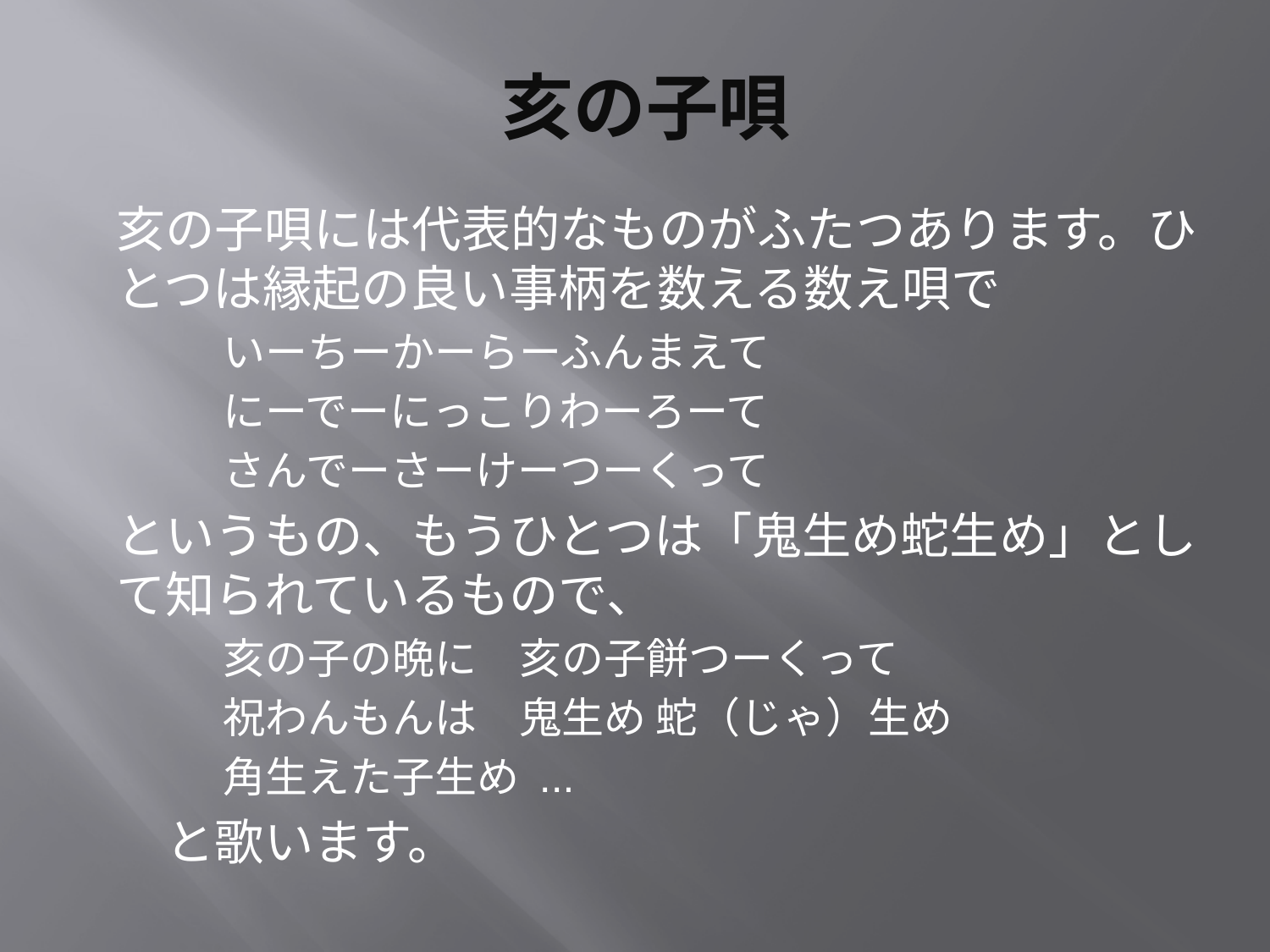

# 亥の子唄
亥の子唄には代表的なものがふたつあります。ひとつは縁起の良い事柄を数える数え唄で
いーちーかーらーふんまえて
にーでーにっこりわーろーて
さんでーさーけーつーくって
というもの、もうひとつは「鬼生め蛇生め」として知られているもので、
亥の子の晩に　亥の子餅つーくって
祝わんもんは　鬼生め 蛇（じゃ）生め
角生えた子生め ...
　と歌います。